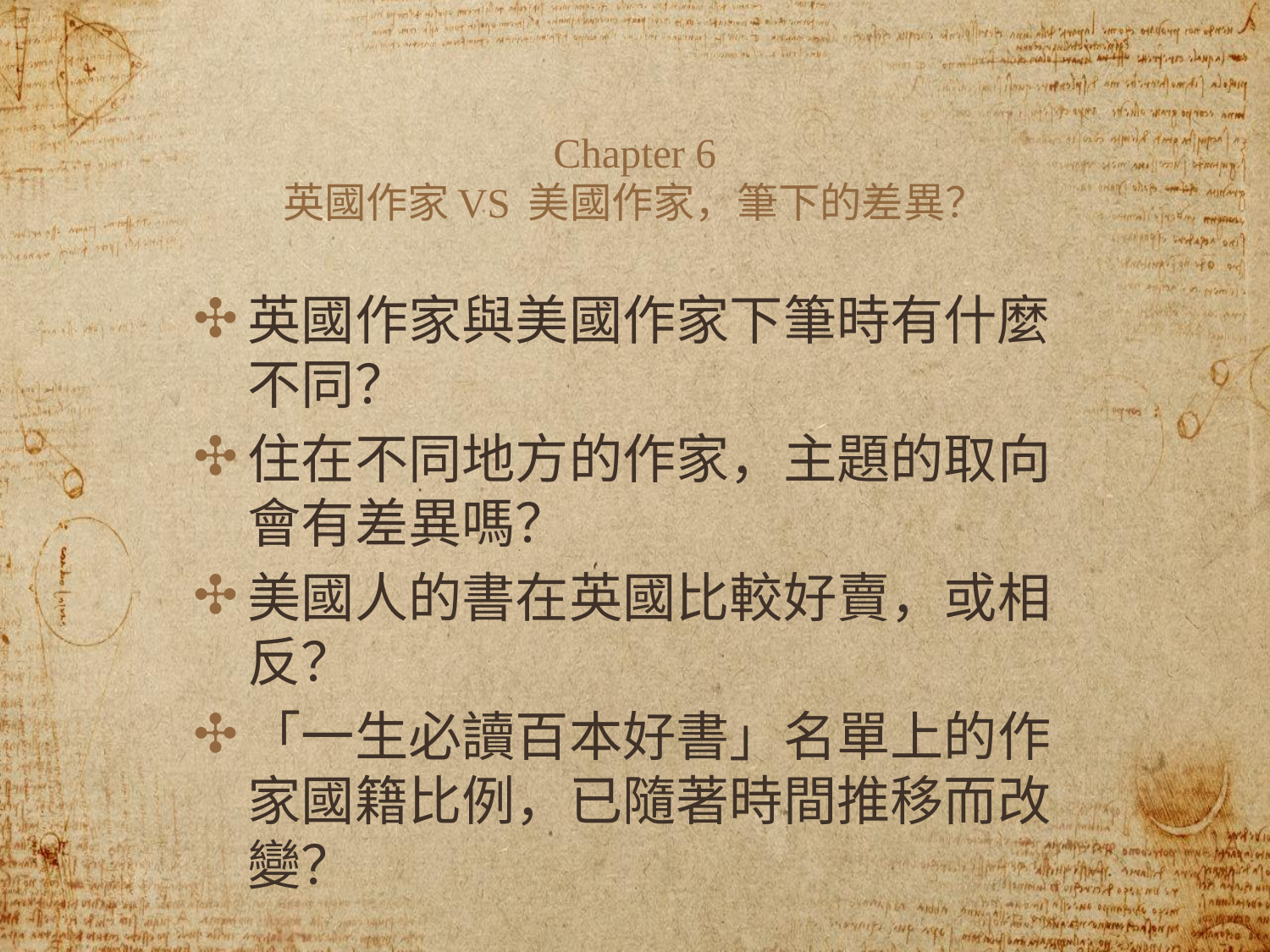

# Chapter 6
英國作家VS 美國作家，筆下的差異？
英國作家與美國作家下筆時有什麼不同？
住在不同地方的作家，主題的取向會有差異嗎？
美國人的書在英國比較好賣，或相反？
「一生必讀百本好書」名單上的作家國籍比例，已隨著時間推移而改變？